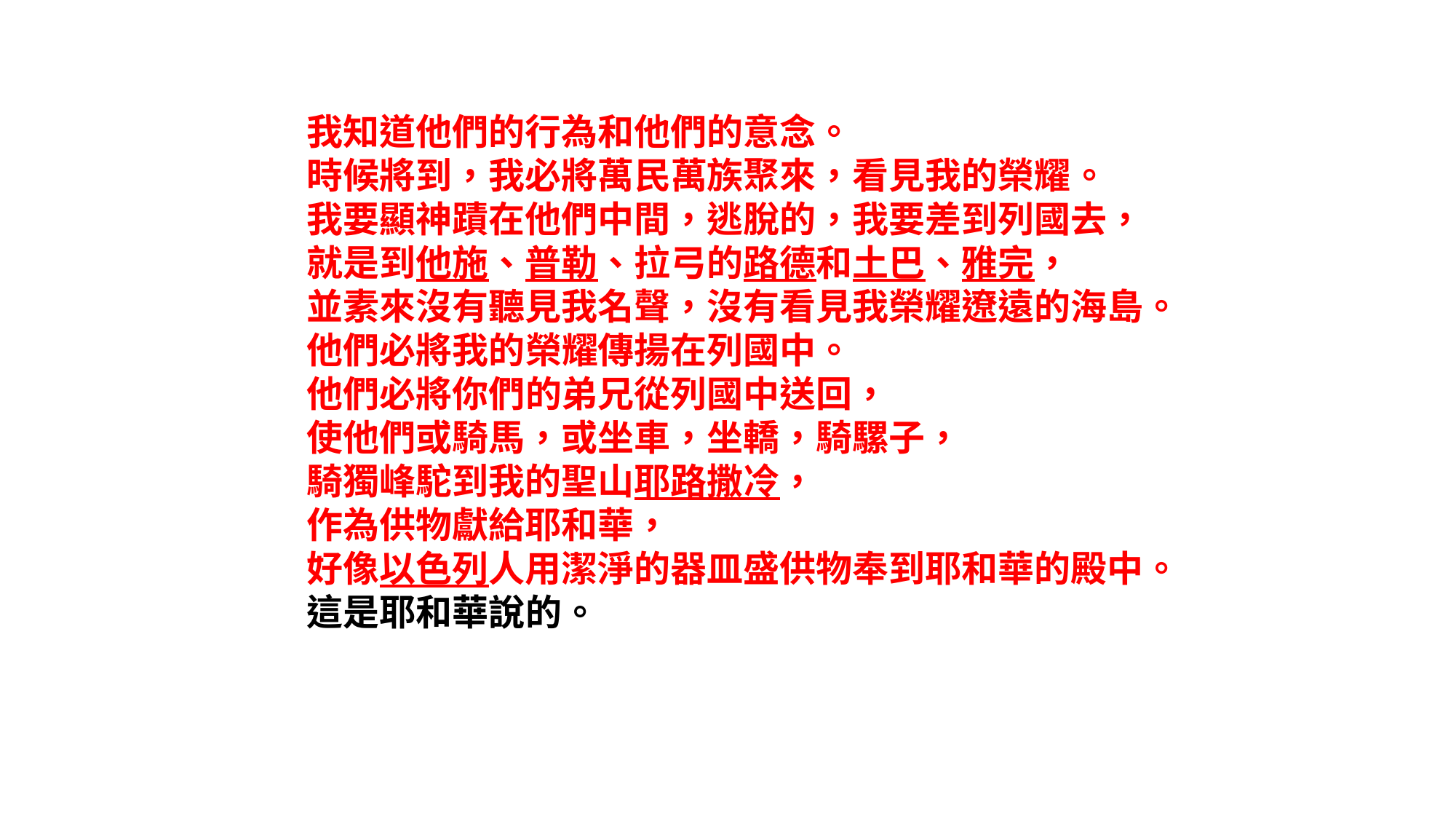

我知道他們的行為和他們的意念。
時候將到，我必將萬民萬族聚來，看見我的榮耀。
我要顯神蹟在他們中間，逃脫的，我要差到列國去，
就是到他施、普勒、拉弓的路德和土巴、雅完，
並素來沒有聽見我名聲，沒有看見我榮耀遼遠的海島。
他們必將我的榮耀傳揚在列國中。
他們必將你們的弟兄從列國中送回，
使他們或騎馬，或坐車，坐轎，騎騾子，
騎獨峰駝到我的聖山耶路撒冷，
作為供物獻給耶和華，
好像以色列人用潔淨的器皿盛供物奉到耶和華的殿中。
這是耶和華說的。